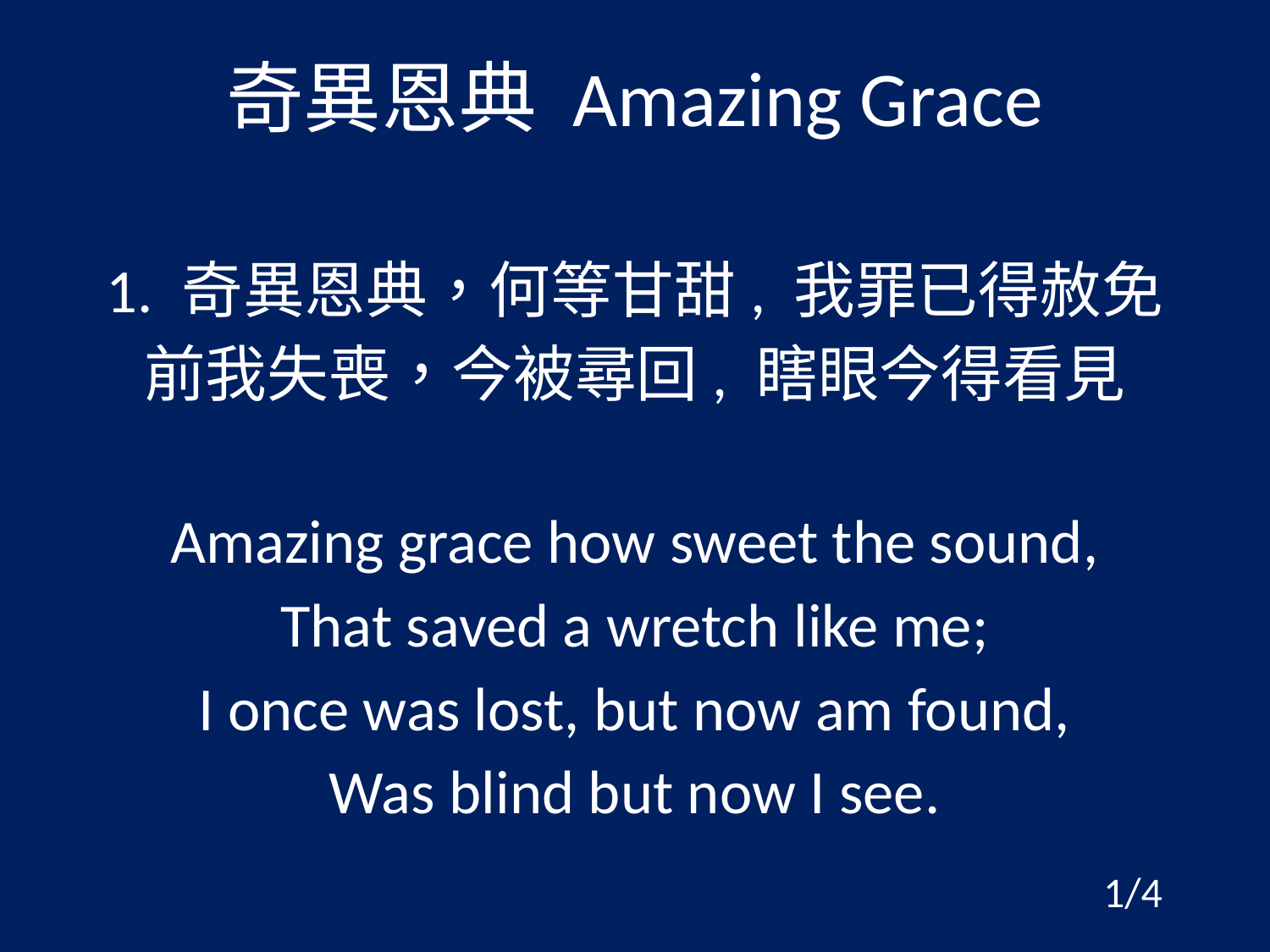

# 奇異恩典 Amazing Grace
1. 奇異恩典，何等甘甜, 我罪已得赦免
前我失喪，今被尋回, 瞎眼今得看見

Amazing grace how sweet the sound,
That saved a wretch like me;
I once was lost, but now am found,
Was blind but now I see.
1/4